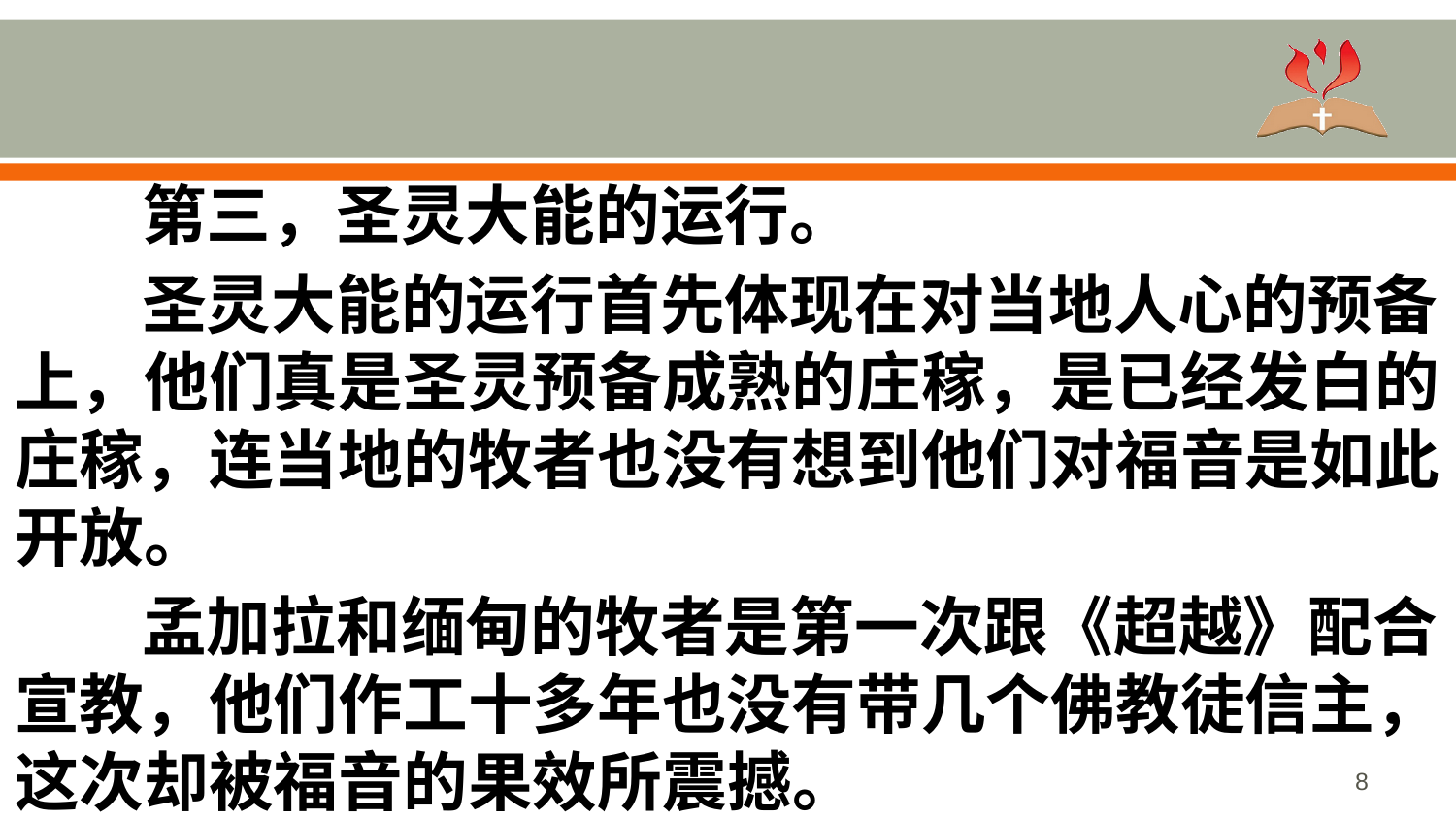

第三，圣灵大能的运行。
圣灵大能的运行首先体现在对当地人心的预备上，他们真是圣灵预备成熟的庄稼，是已经发白的庄稼，连当地的牧者也没有想到他们对福音是如此开放。
孟加拉和缅甸的牧者是第一次跟《超越》配合宣教，他们作工十多年也没有带几个佛教徒信主，这次却被福音的果效所震撼。

8